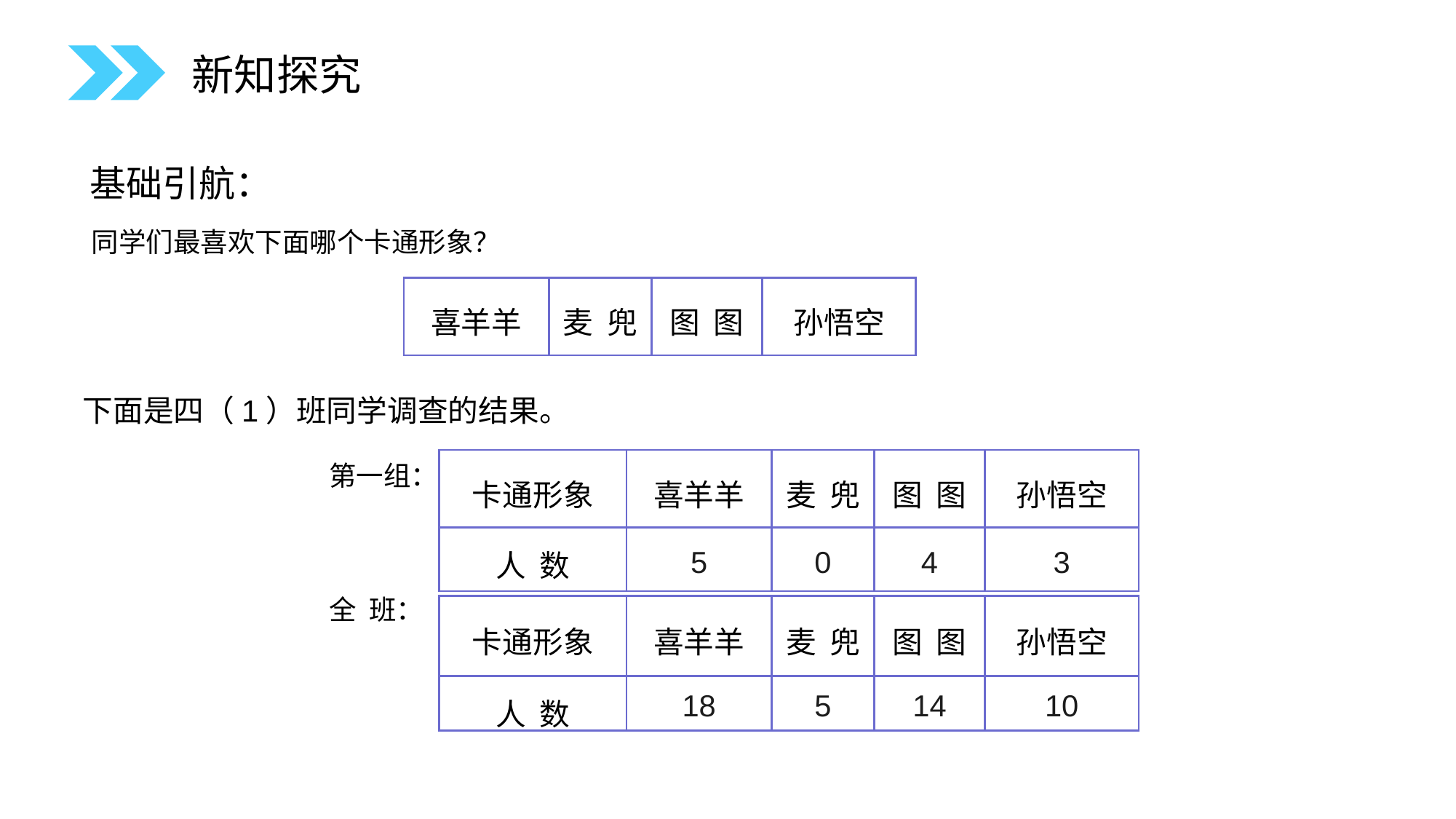

新知探究
基础引航：
            同学们最喜欢下面哪个卡通形象？
| 喜羊羊 | 麦 兜 | 图 图 | 孙悟空 |
| --- | --- | --- | --- |
下面是四（1）班同学调查的结果。
| 卡通形象 | 喜羊羊 | 麦 兜 | 图 图 | 孙悟空 |
| --- | --- | --- | --- | --- |
| 人 数 | 5 | 0 | 4 | 3 |
第一组：
全  班：
| 卡通形象 | 喜羊羊 | 麦 兜 | 图 图 | 孙悟空 |
| --- | --- | --- | --- | --- |
| 人 数 | 18 | 5 | 14 | 10 |